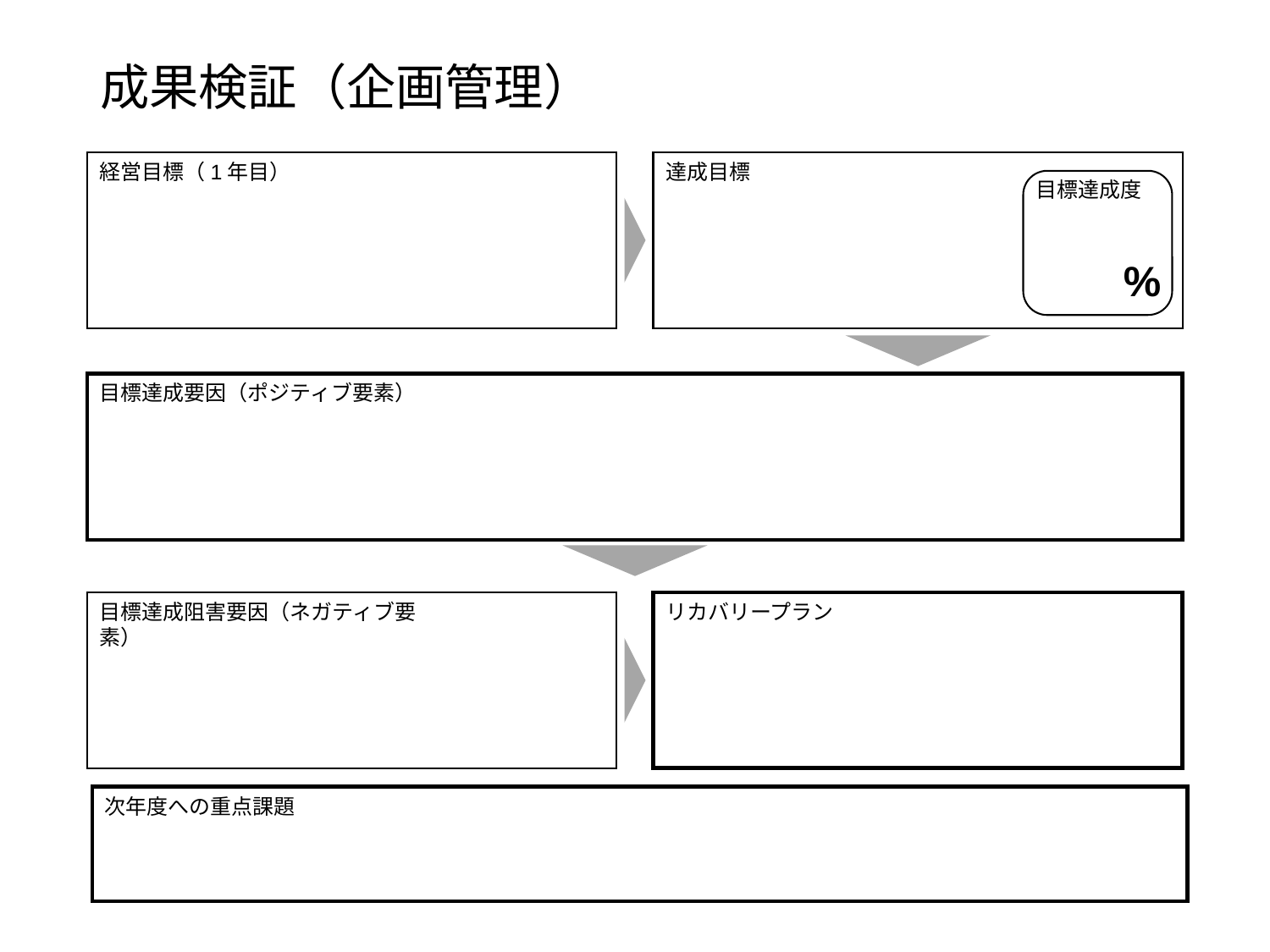

# 成果検証（企画管理）
達成目標

経営目標（1年目）
目標達成度

%

目標達成要因（ポジティブ要素）

リカバリープラン

目標達成阻害要因（ネガティブ要素）

次年度への重点課題